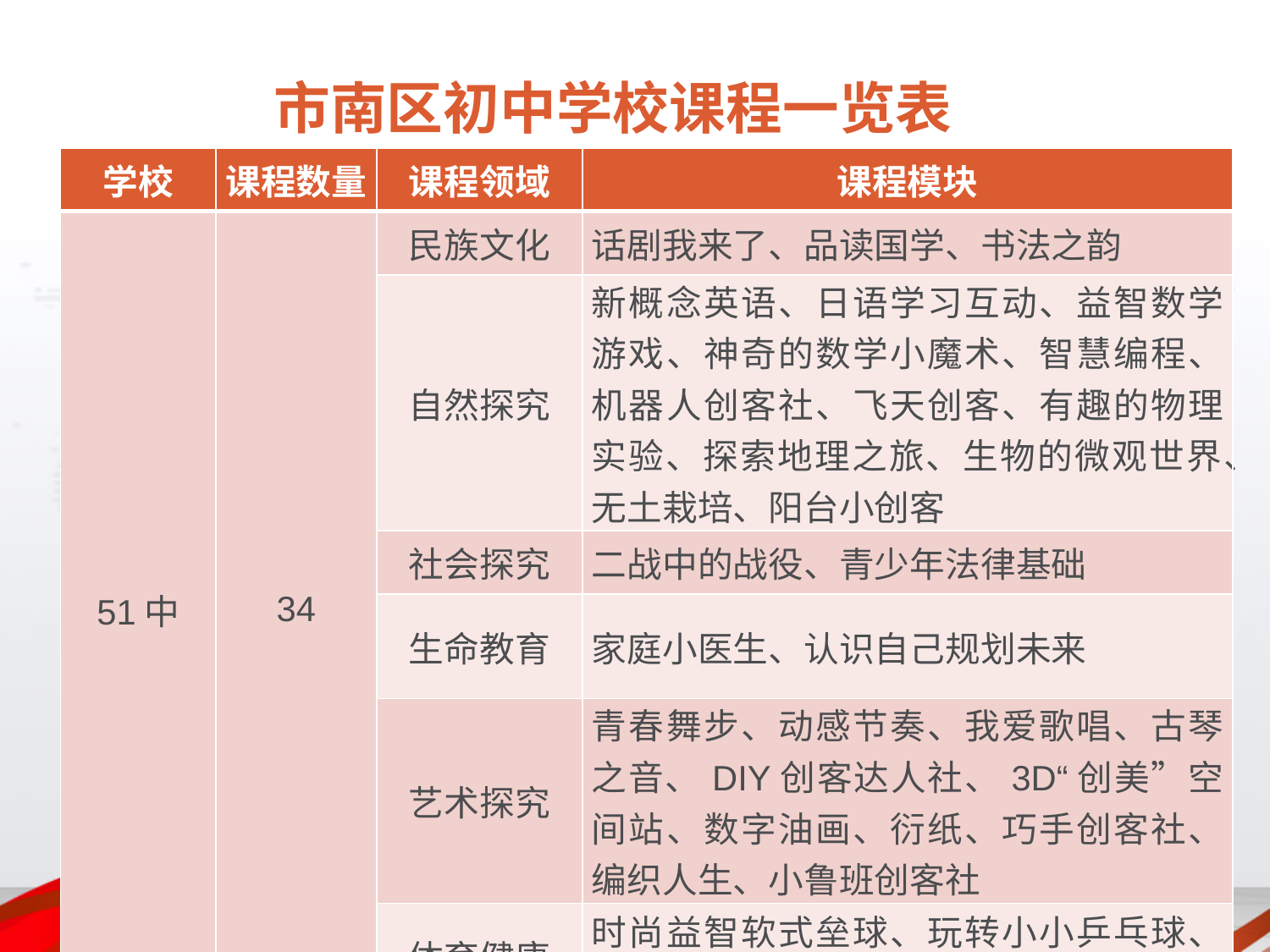

# 市南区初中学校课程一览表
| 学校 | 课程数量 | 课程领域 | 课程模块 |
| --- | --- | --- | --- |
| 51中 | 34 | 民族文化 | 话剧我来了、品读国学、书法之韵 |
|  |  | 自然探究 | 新概念英语、日语学习互动、益智数学游戏、神奇的数学小魔术、智慧编程、机器人创客社、飞天创客、有趣的物理实验、探索地理之旅、生物的微观世界、无土栽培、阳台小创客 |
|  |  | 社会探究 | 二战中的战役、青少年法律基础 |
|  |  | 生命教育 | 家庭小医生、认识自己规划未来 |
|  |  | 艺术探究 | 青春舞步、动感节奏、我爱歌唱、古琴之音、DIY创客达人社、3D“创美”空间站、数字油画、衍纸、巧手创客社、编织人生、小鲁班创客社 |
|  |  | 体育健康 | 时尚益智软式垒球、玩转小小乒乓球、你来我往羽毛球、快乐足球 |